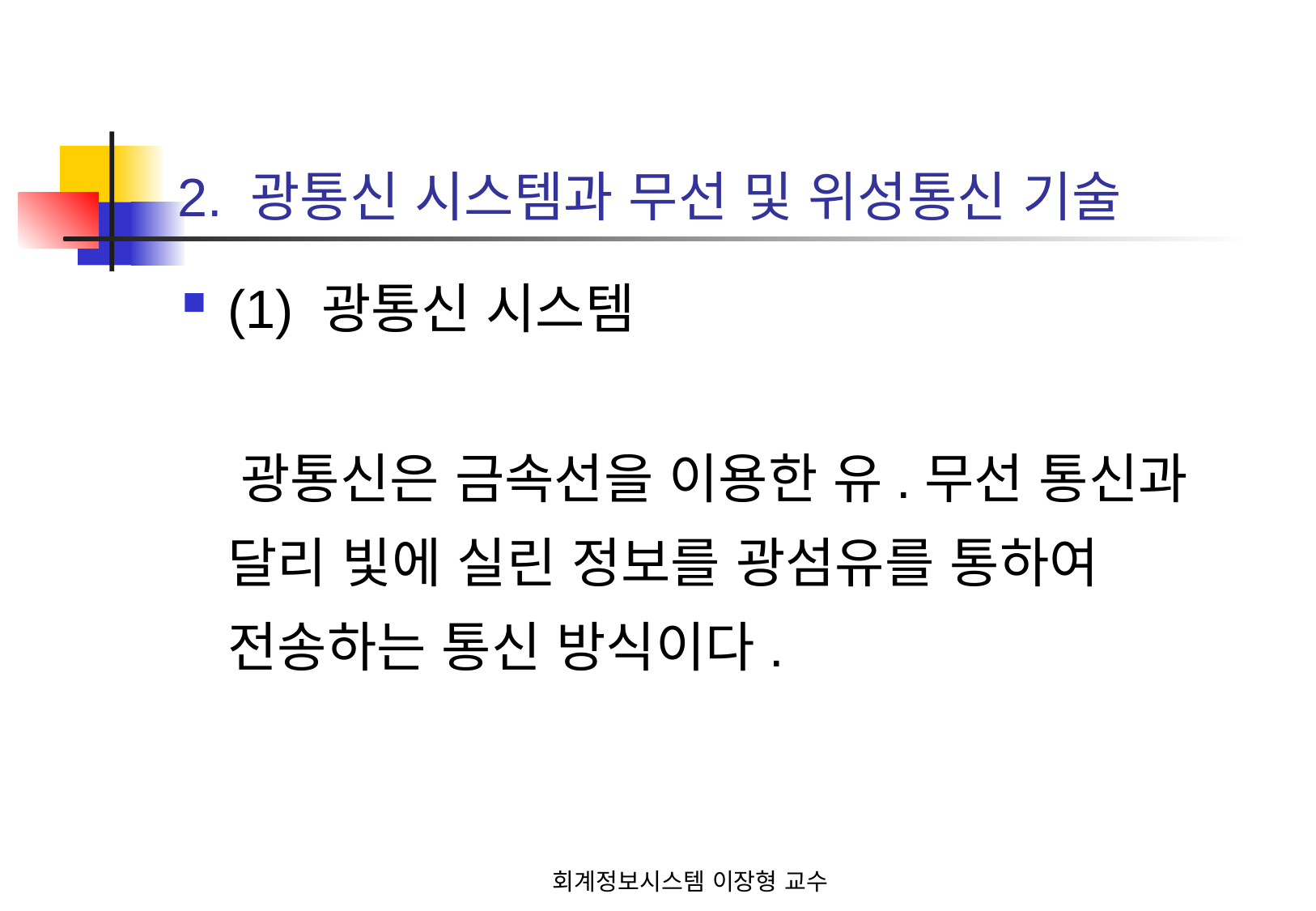

# 2. 광통신 시스템과 무선 및 위성통신 기술
(1) 광통신 시스템

   광통신은 금속선을 이용한 유.무선 통신과 달리 빛에 실린 정보를 광섬유를 통하여 전송하는 통신 방식이다.
회계정보시스템 이장형 교수